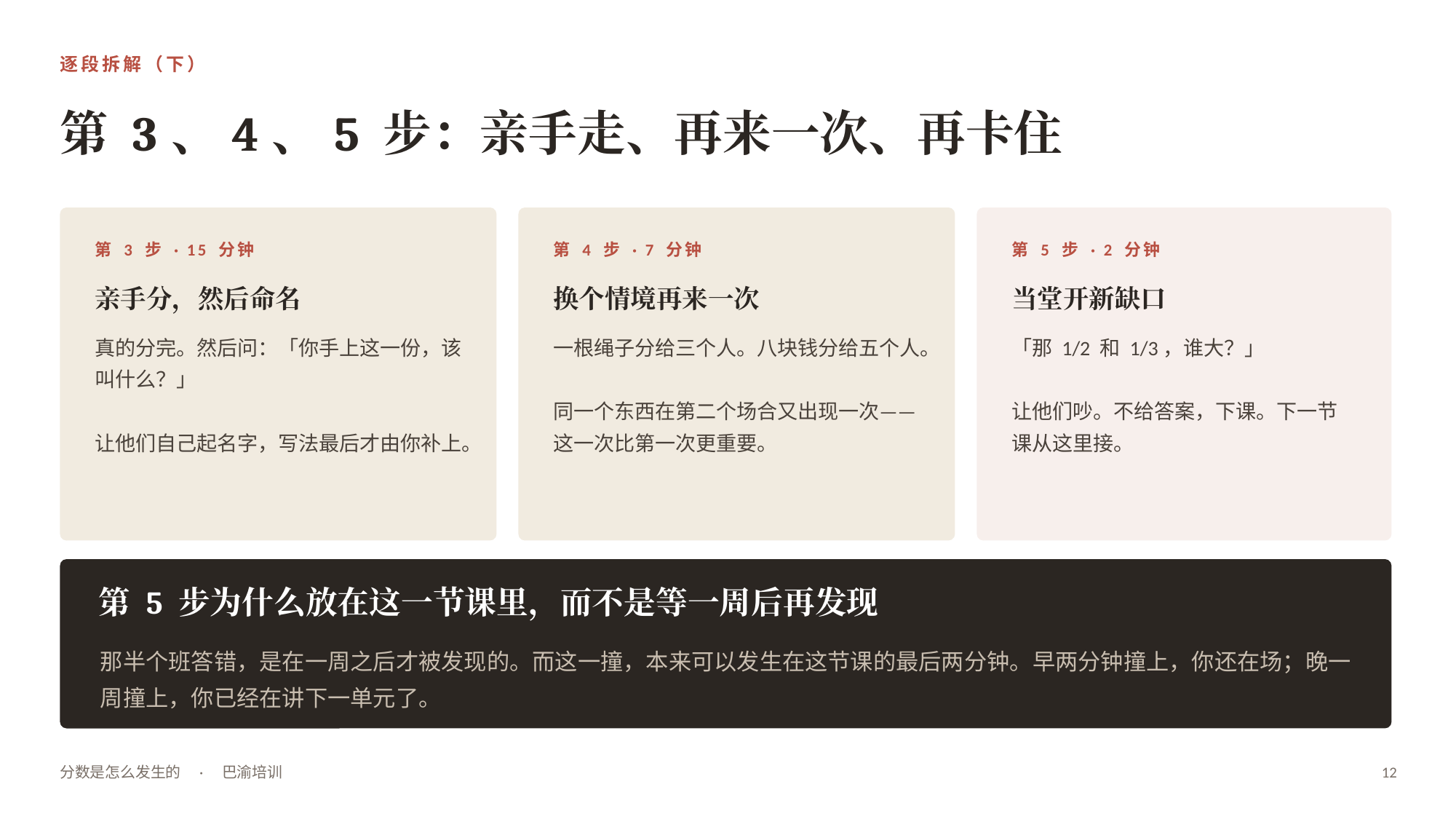

逐段拆解（下）
第 3、4、5 步：亲手走、再来一次、再卡住

第 3 步 · 15 分钟
第 4 步 · 7 分钟
第 5 步 · 2 分钟
亲手分，然后命名
换个情境再来一次
当堂开新缺口
真的分完。然后问：「你手上这一份，该叫什么？」

让他们自己起名字，写法最后才由你补上。
一根绳子分给三个人。八块钱分给五个人。

同一个东西在第二个场合又出现一次——这一次比第一次更重要。
「那 1/2 和 1/3，谁大？」

让他们吵。不给答案，下课。下一节课从这里接。

第 5 步为什么放在这一节课里，而不是等一周后再发现
那半个班答错，是在一周之后才被发现的。而这一撞，本来可以发生在这节课的最后两分钟。早两分钟撞上，你还在场；晚一周撞上，你已经在讲下一单元了。
分数是怎么发生的　·　巴渝培训
12